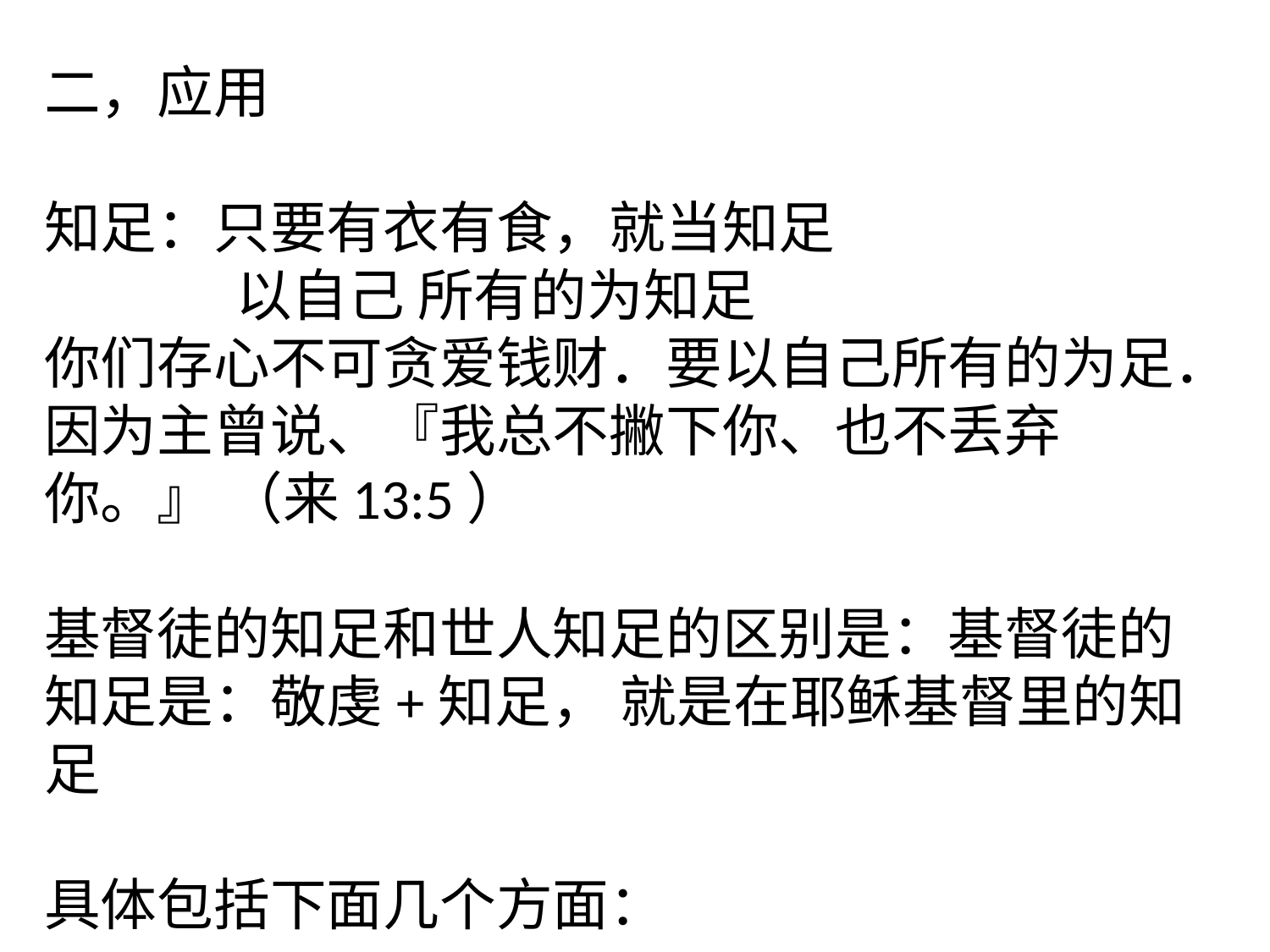

二，应用

知足：只要有衣有食，就当知足
              以自己 所有的为知足
你们存心不可贪爱钱财．要以自己所有的为足．因为主曾说、『我总不撇下你、也不丢弃你。』 （来13:5）

基督徒的知足和世人知足的区别是：基督徒的知足是：敬虔+知足， 就是在耶稣基督里的知足

具体包括下面几个方面：